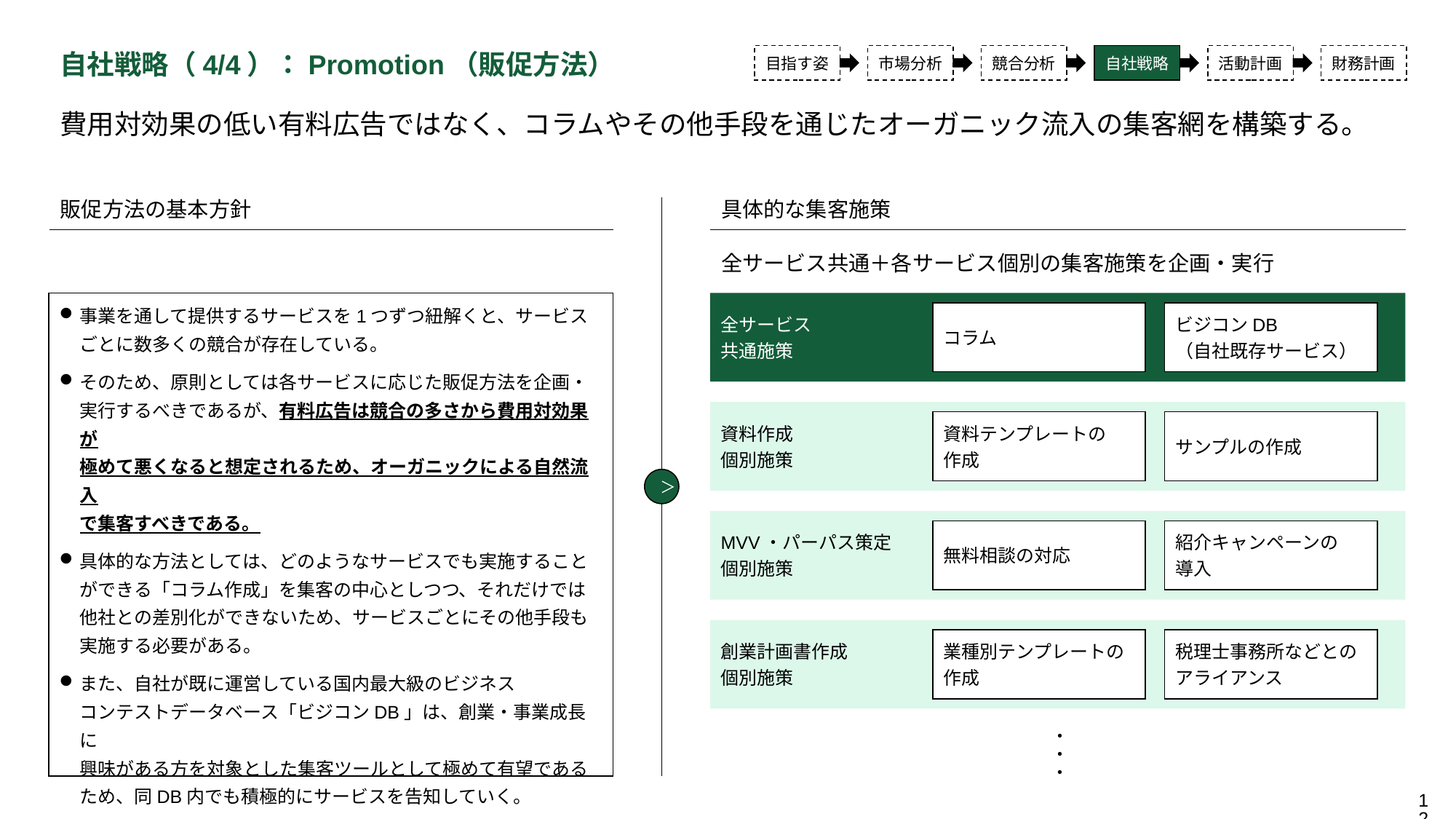

自社戦略（4/4）：Promotion（販促方法）
目指す姿

市場分析

競合分析

自社戦略

活動計画

財務計画
費用対効果の低い有料広告ではなく、コラムやその他手段を通じたオーガニック流入の集客網を構築する。
販促方法の基本方針
事業を通して提供するサービスを1つずつ紐解くと、サービス
ごとに数多くの競合が存在している。
そのため、原則としては各サービスに応じた販促方法を企画・
実行するべきであるが、有料広告は競合の多さから費用対効果が
極めて悪くなると想定されるため、オーガニックによる自然流入
で集客すべきである。
具体的な方法としては、どのようなサービスでも実施すること
ができる「コラム作成」を集客の中心としつつ、それだけでは
他社との差別化ができないため、サービスごとにその他手段も
実施する必要がある。
また、自社が既に運営している国内最大級のビジネス
コンテストデータベース「ビジコンDB」は、創業・事業成長に
興味がある方を対象とした集客ツールとして極めて有望である
ため、同DB内でも積極的にサービスを告知していく。
＞
具体的な集客施策
全サービス共通＋各サービス個別の集客施策を企画・実行
全サービス
共通施策
コラム
ビジコンDB
（自社既存サービス）
資料作成
個別施策
資料テンプレートの
作成
サンプルの作成
MVV・パーパス策定
個別施策
無料相談の対応
紹介キャンペーンの
導入
創業計画書作成
個別施策
業種別テンプレートの
作成
税理士事務所などとの
アライアンス
・・・
12